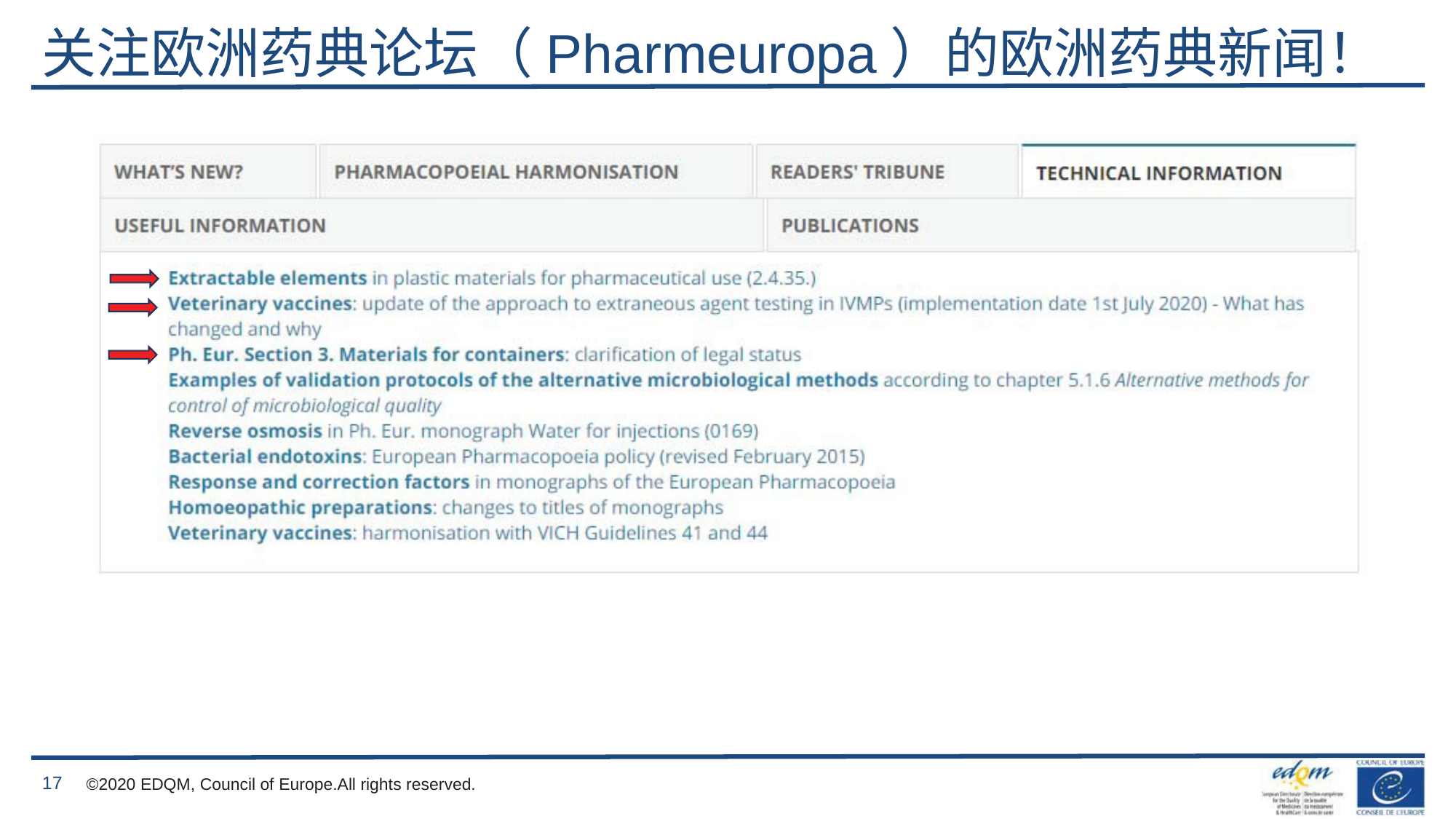

# 关注欧洲药典论坛（Pharmeuropa）的欧洲药典新闻！

17
©2020 EDQM, Council of Europe.All rights reserved.